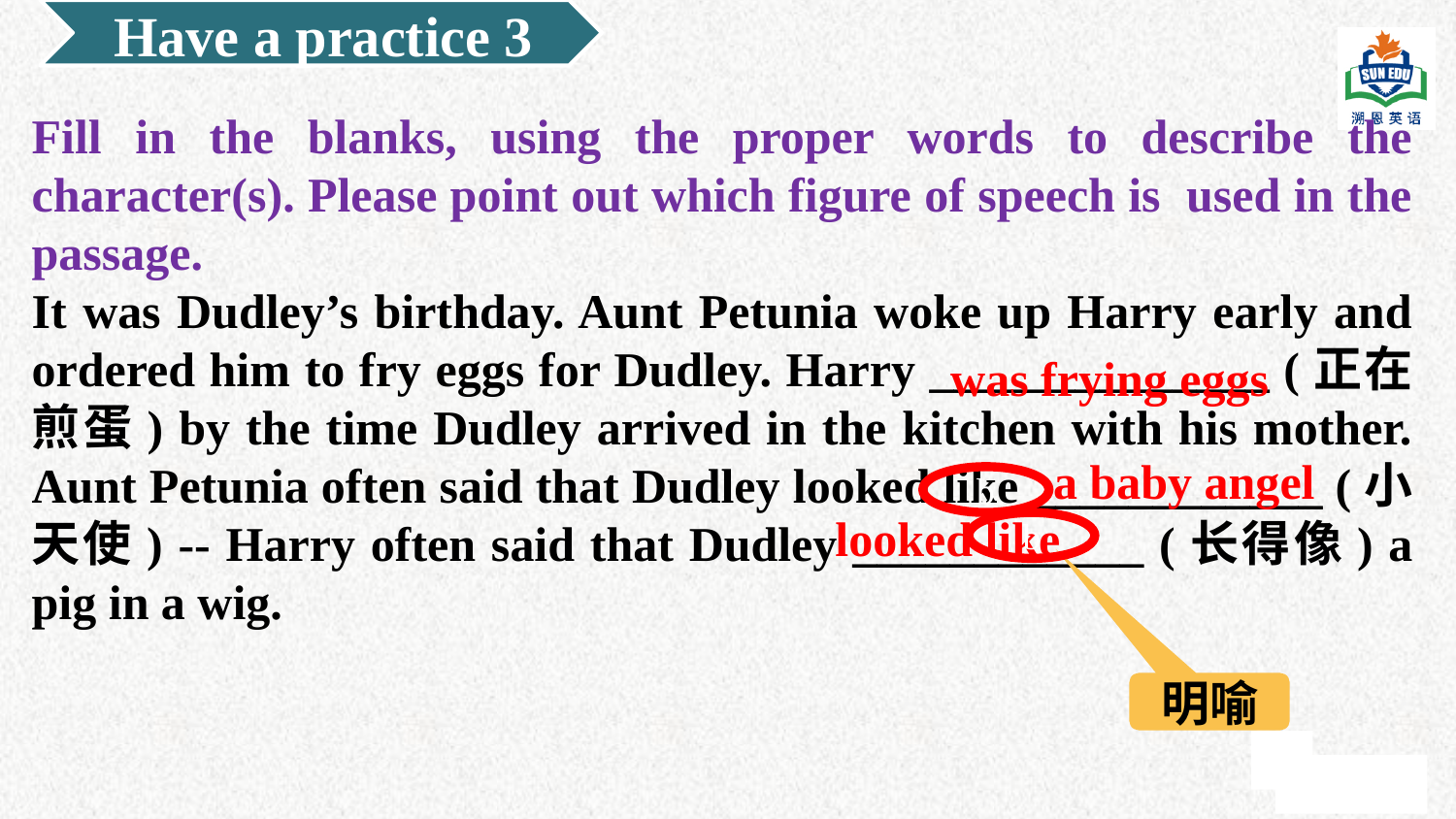

Have a practice 3

Fill in the blanks, using the proper words to describe the character(s). Please point out which figure of speech is  used in the passage.
It was Dudley’s birthday. Aunt Petunia woke up Harry early and ordered him to fry eggs for Dudley. Harry ______________ (正在煎蛋) by the time Dudley arrived in the kitchen with his mother. Aunt Petunia often said that Dudley looked like ____________ (小天使) -- Harry often said that Dudley ____________ (长得像) a pig in a wig.
was frying eggs
a baby angel
b
looked like
b
明喻